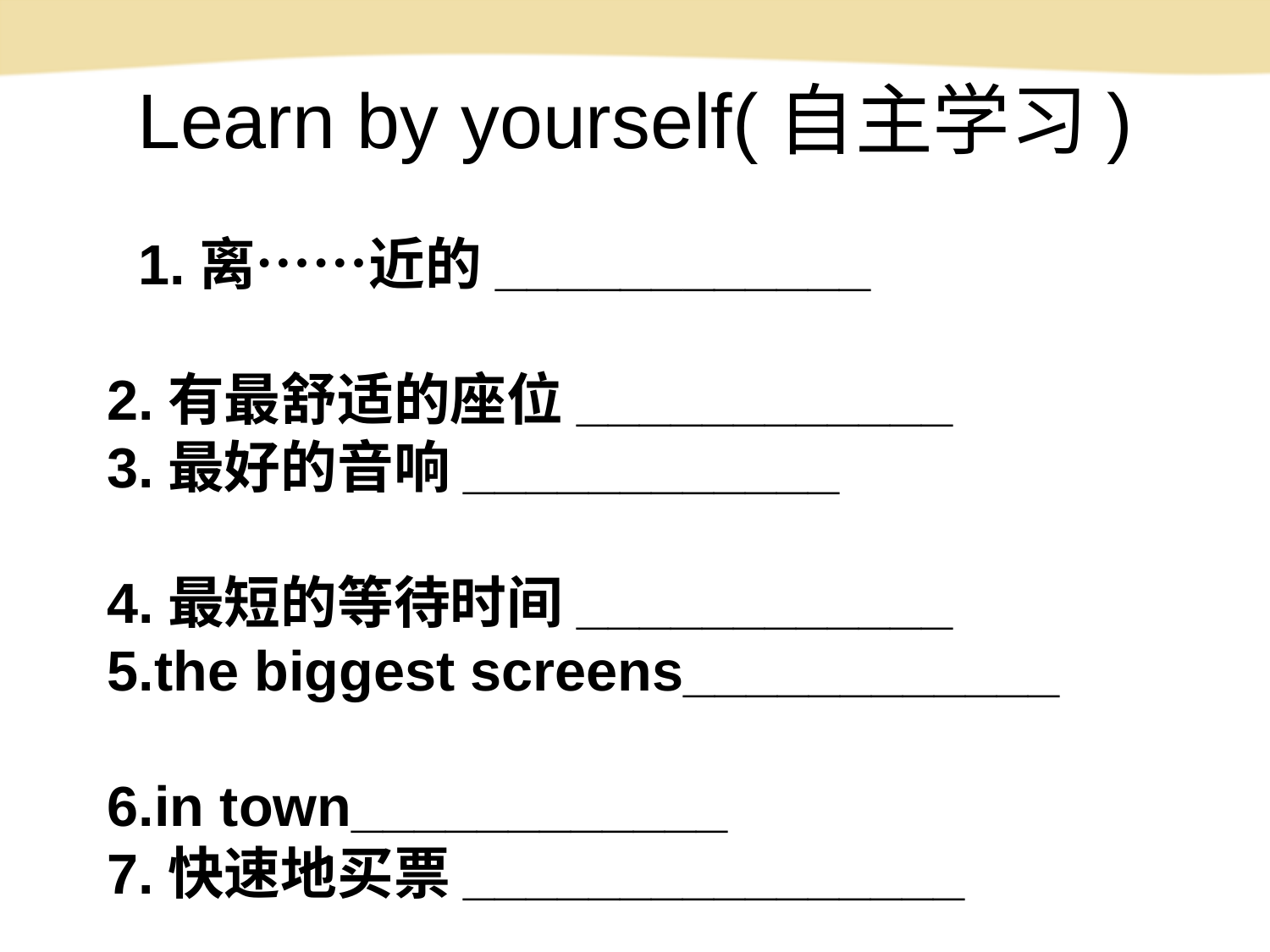

Learn by yourself(自主学习)
    1.离……近的____________
  2.有最舒适的座位____________
  3.最好的音响____________
  4.最短的等待时间____________
  5.the biggest screens____________
  6.in town____________
  7.快速地买票________________